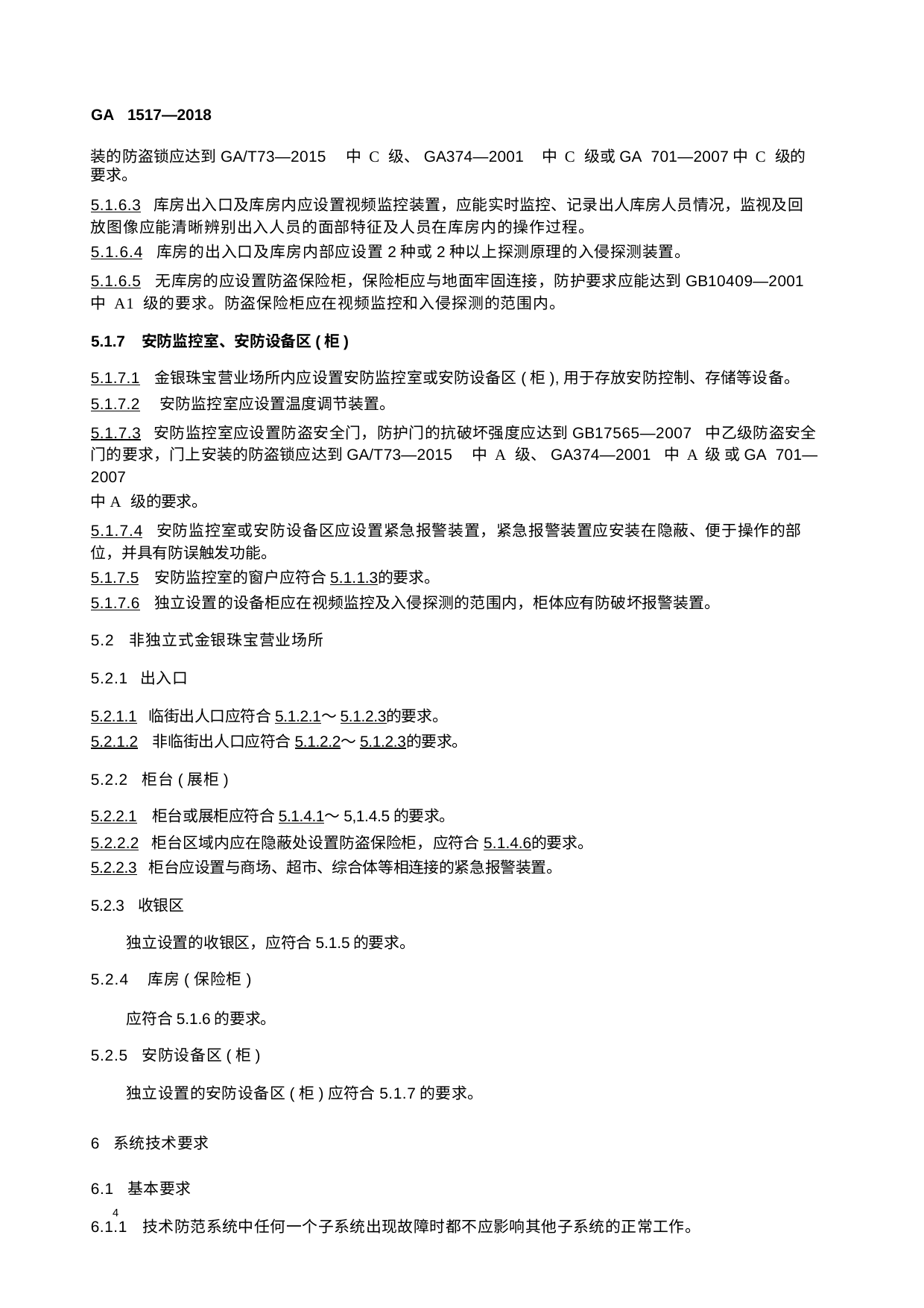

GA  1517—2018

装的防盗锁应达到GA/T73—2015  中 C 级、GA374—2001  中 C 级或GA  701—2007中 C 级的要求。
5.1.6.3  库房出入口及库房内应设置视频监控装置，应能实时监控、记录出人库房人员情况，监视及回 放图像应能清晰辨别出入人员的面部特征及人员在库房内的操作过程。
5.1.6.4  库房的出入口及库房内部应设置2种或2种以上探测原理的入侵探测装置。
5.1.6.5 无库房的应设置防盗保险柜，保险柜应与地面牢固连接，防护要求应能达到GB10409—2001   中 A1 级的要求。防盗保险柜应在视频监控和入侵探测的范围内。
5.1.7 安防监控室、安防设备区(柜)
5.1.7.1 金银珠宝营业场所内应设置安防监控室或安防设备区(柜),用于存放安防控制、存储等设备。
5.1.7.2   安防监控室应设置温度调节装置。
5.1.7.3  安防监控室应设置防盗安全门，防护门的抗破坏强度应达到GB17565—2007  中乙级防盗安全 门的要求，门上安装的防盗锁应达到GA/T73—2015  中 A 级、GA374—2001  中 A 级 或GA  701—2007
中A 级的要求。
5.1.7.4  安防监控室或安防设备区应设置紧急报警装置，紧急报警装置应安装在隐蔽、便于操作的部 位，并具有防误触发功能。
5.1.7.5 安防监控室的窗户应符合5.1.1.3的要求。
5.1.7.6 独立设置的设备柜应在视频监控及入侵探测的范围内，柜体应有防破坏报警装置。
5.2 非独立式金银珠宝营业场所
5.2.1 出入口
5.2.1.1  临街出人口应符合5.1.2.1～5.1.2.3的要求。
5.2.1.2 非临街出人口应符合5.1.2.2～5.1.2.3的要求。
5.2.2 柜台(展柜)
5.2.2.1 柜台或展柜应符合5.1.4.1～5,1.4.5的要求。
5.2.2.2  柜台区域内应在隐蔽处设置防盗保险柜，应符合5.1.4.6的要求。
5.2.2.3  柜台应设置与商场、超市、综合体等相连接的紧急报警装置。
5.2.3 收银区
独立设置的收银区，应符合5.1.5的要求。
5.2.4   库房(保险柜)
应符合5.1.6的要求。
5.2.5 安防设备区(柜)
独立设置的安防设备区(柜)应符合5.1.7的要求。

6  系统技术要求

6.1 基本要求

6.1.1 技术防范系统中任何一个子系统出现故障时都不应影响其他子系统的正常工作。

4